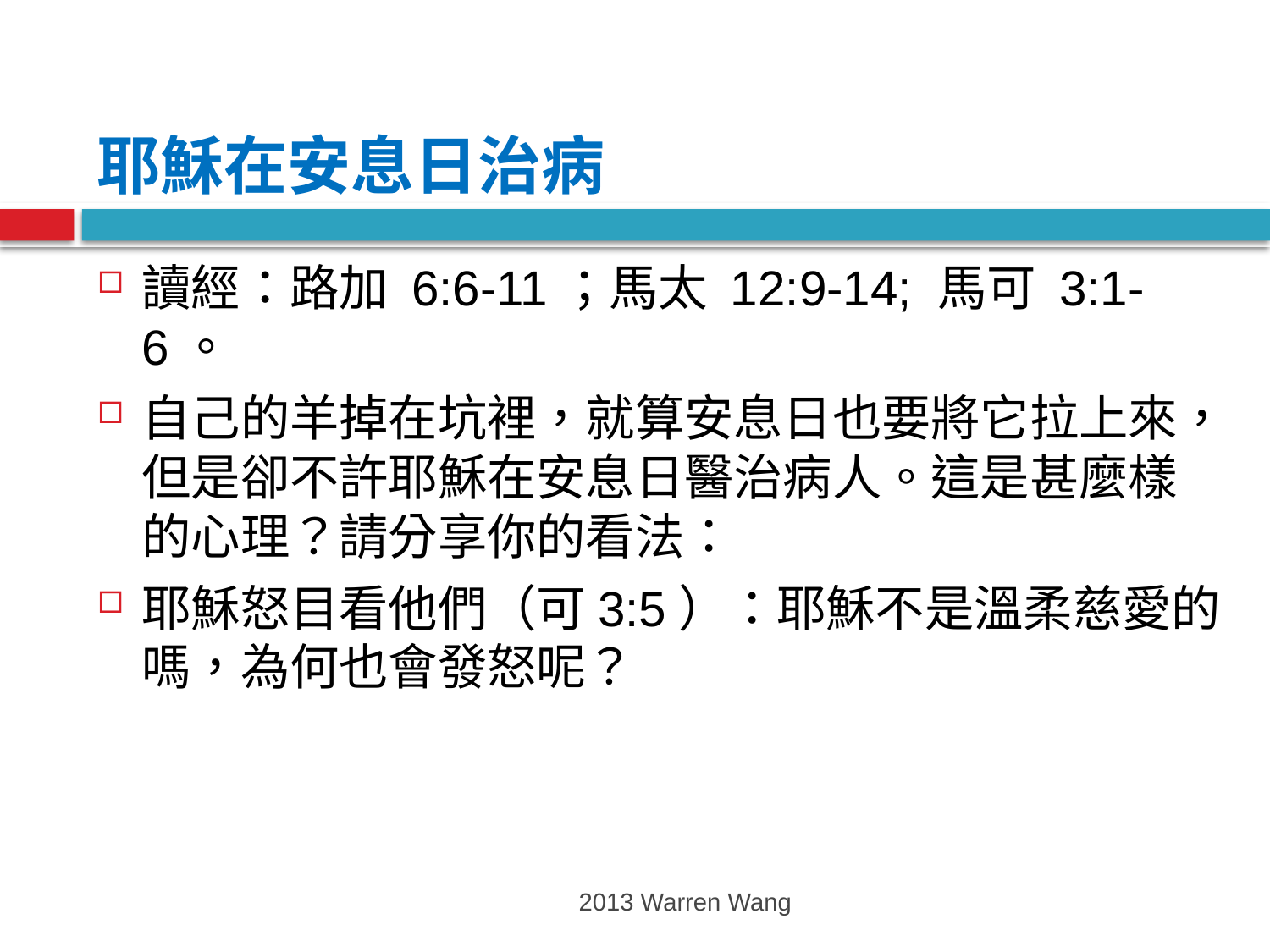

# 耶穌在安息日治病
讀經：路加 6:6-11；馬太 12:9-14; 馬可 3:1-6。
自己的羊掉在坑裡，就算安息日也要將它拉上來，但是卻不許耶穌在安息日醫治病人。這是甚麼樣的心理？請分享你的看法：
耶穌怒目看他們（可3:5）：耶穌不是溫柔慈愛的嗎，為何也會發怒呢？
2013 Warren Wang